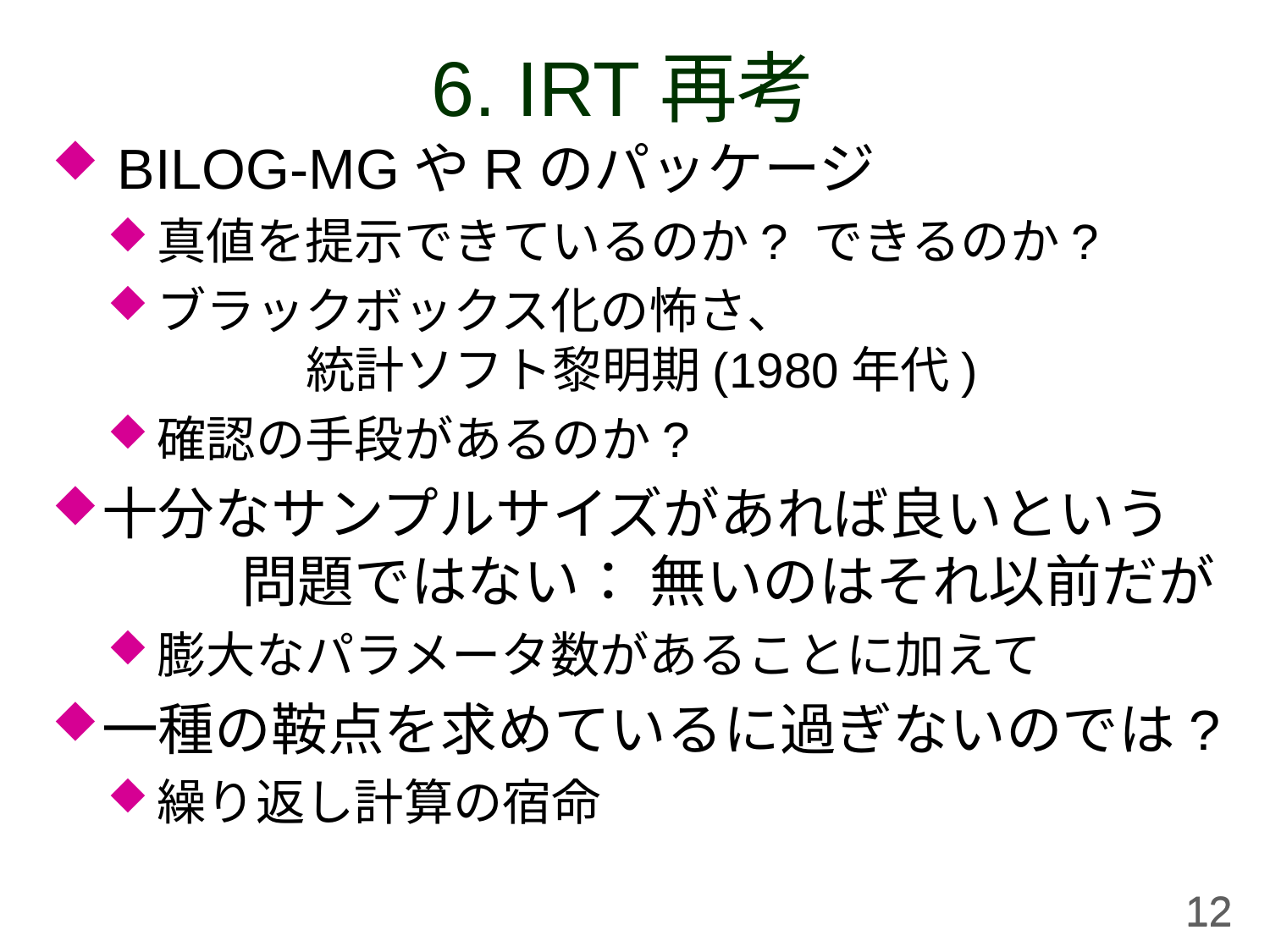

# 6. IRT再考
 BILOG-MGやRのパッケージ
真値を提示できているのか? できるのか?
ブラックボックス化の怖さ、				  統計ソフト黎明期(1980年代)
確認の手段があるのか?
十分なサンプルサイズがあれば良いという	 問題ではない： 無いのはそれ以前だが
膨大なパラメータ数があることに加えて
一種の鞍点を求めているに過ぎないのでは?
繰り返し計算の宿命

 龍岡 菊美(1931-2016): Rule Space Method(RSM)提案者
「(IRTの利用に関して)ETS内でおかしなことが一杯起こってるのよ。」
「能力が測れるなんて考えることは.....。」
誤差を考慮していないモデルになっているように思える(cパラメータの意味ではなく)
12
12